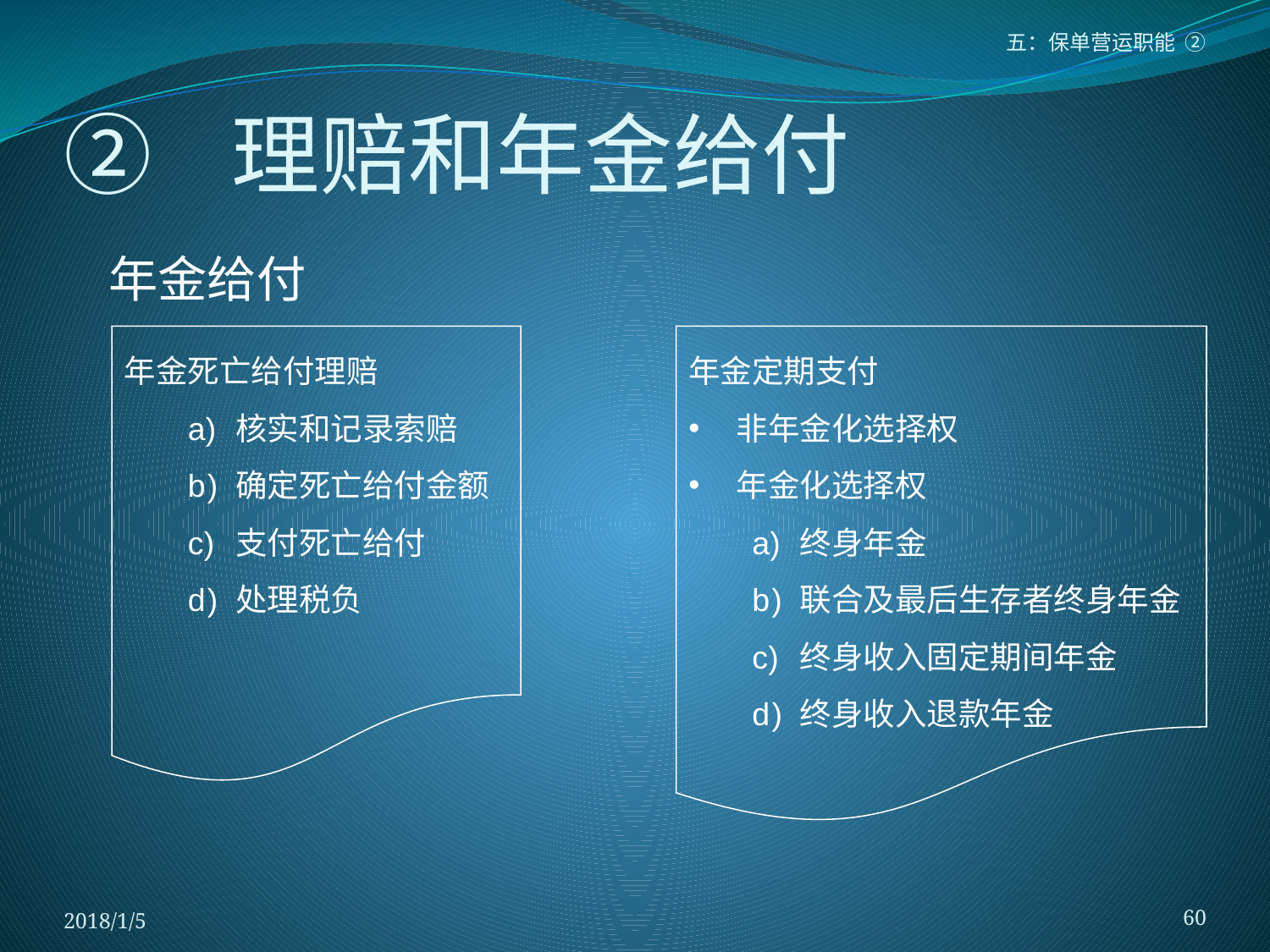

五：保单营运职能  ②
# ②   理赔和年金给付
年金给付
年金死亡给付理赔
核实和记录索赔
确定死亡给付金额
支付死亡给付
处理税负
年金定期支付
非年金化选择权
年金化选择权
终身年金
联合及最后生存者终身年金
终身收入固定期间年金
终身收入退款年金
2018/1/5
60